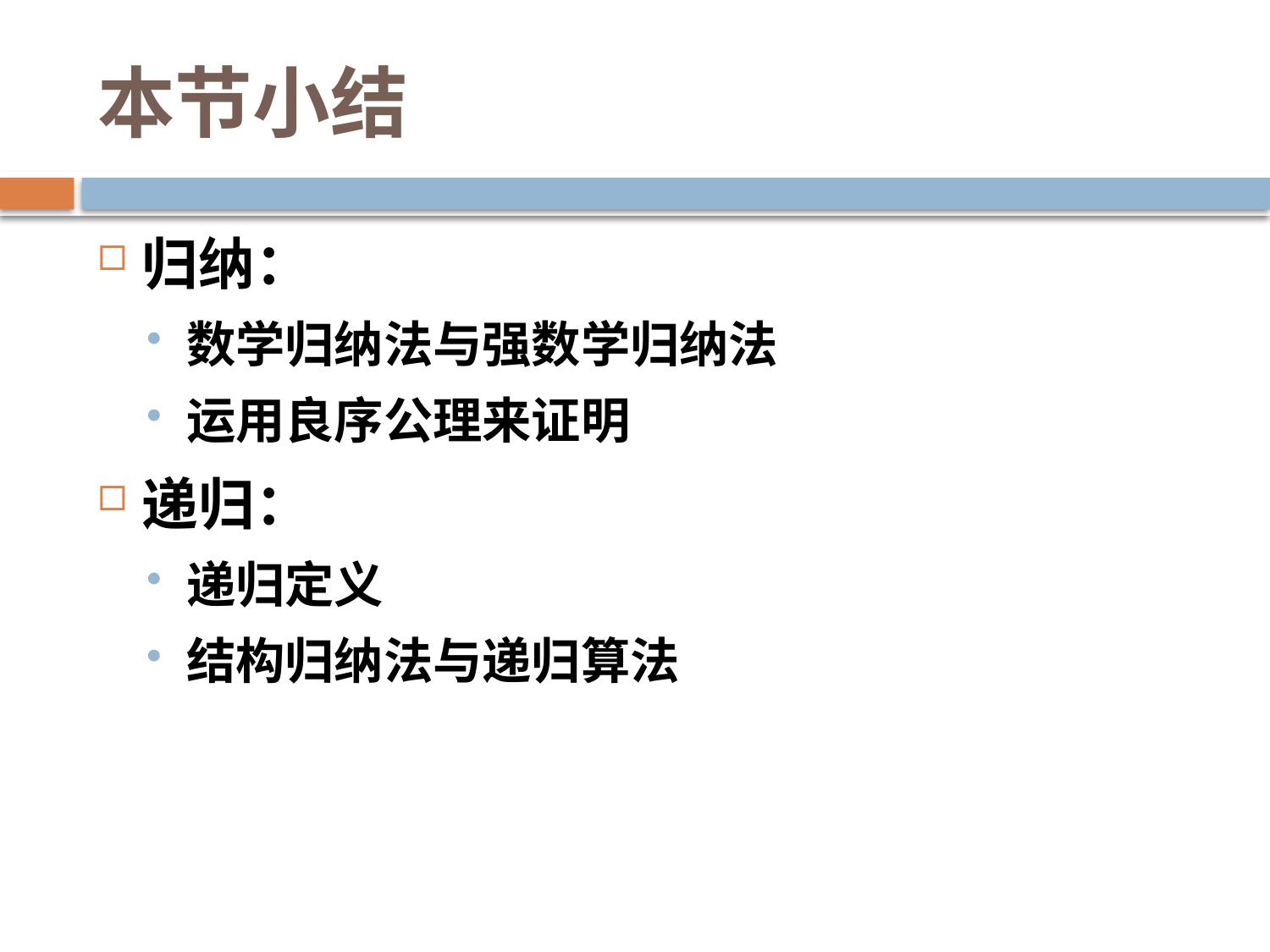

# 本节小结
归纳：
数学归纳法与强数学归纳法
运用良序公理来证明
递归：
递归定义
结构归纳法与递归算法